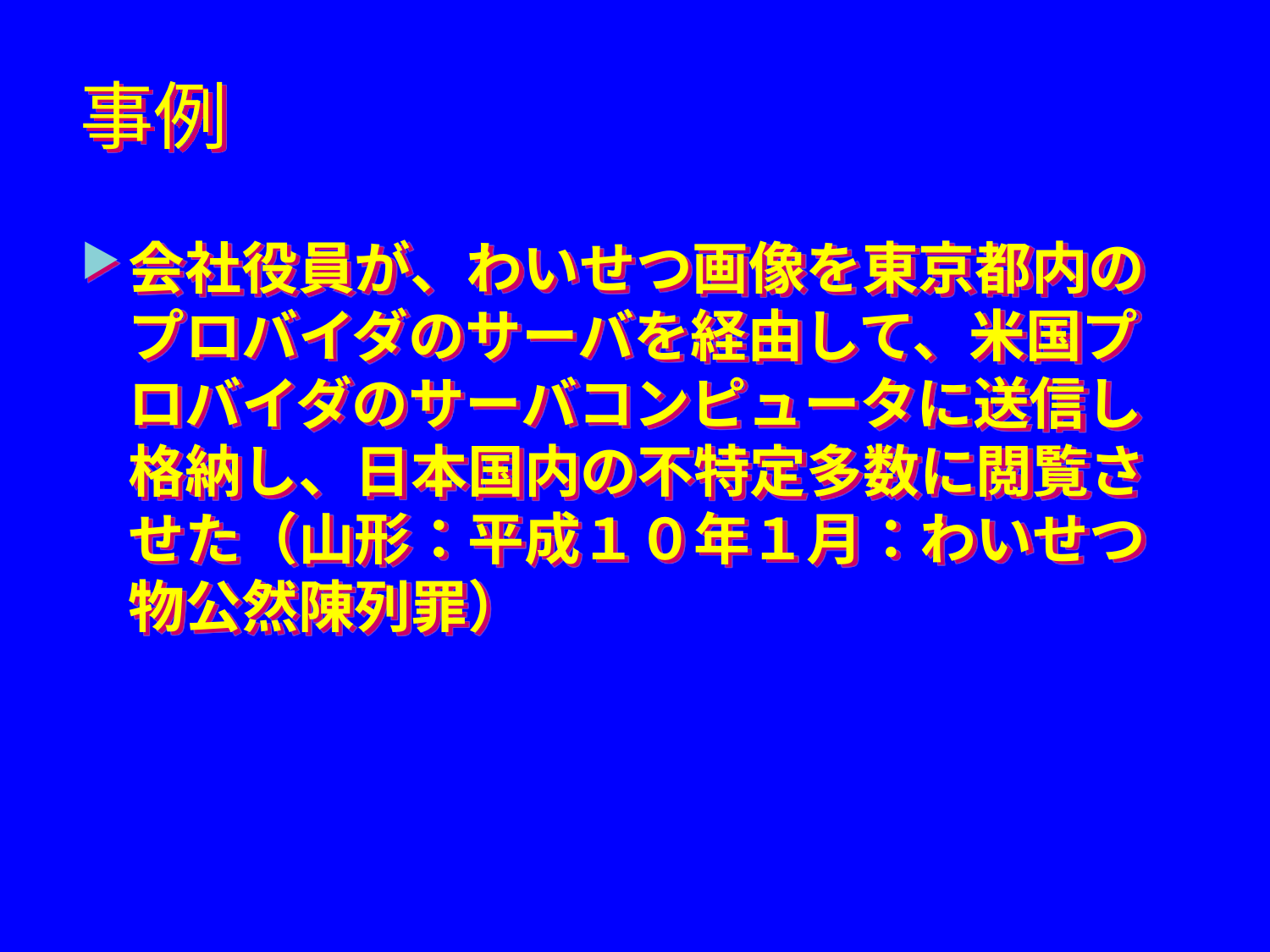

# 事例
会社役員が、わいせつ画像を東京都内のプロバイダのサーバを経由して、米国プロバイダのサーバコンピュータに送信し格納し、日本国内の不特定多数に閲覧させた（山形：平成１０年１月：わいせつ物公然陳列罪）